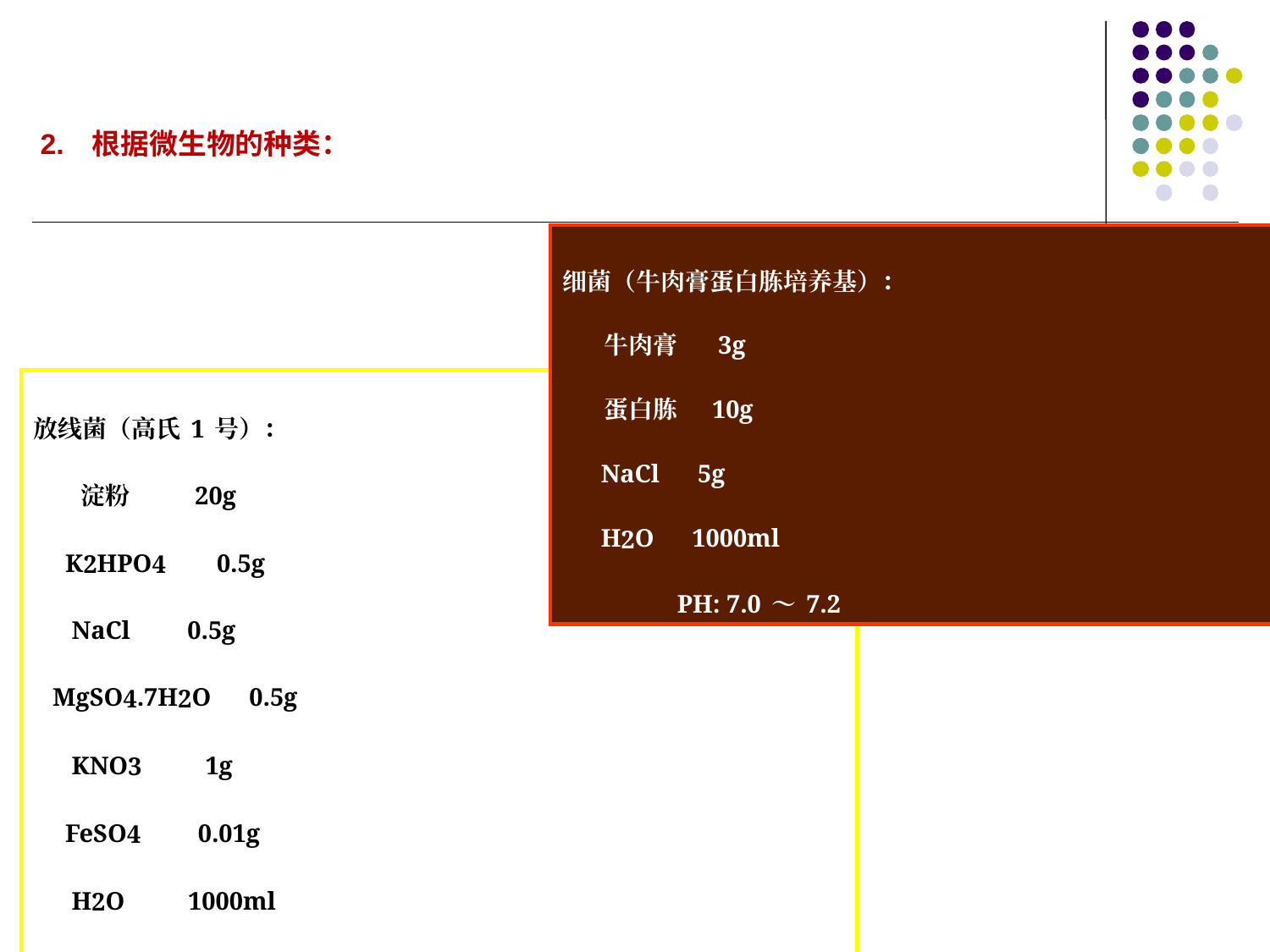

2.  根据微生物的种类：
细菌（牛肉膏蛋白胨培养基）：
     牛肉膏     3g
     蛋白胨    10g
      NaCl      5g
      H2O      1000ml
                  PH: 7.0～7.2
放线菌（高氏1号）：
      淀粉         20g
     K2HPO4        0.5g
      NaCl         0.5g
   MgSO4.7H2O      0.5g
      KNO3          1g
     FeSO4         0.01g
      H2O          1000ml
                                                     PH: 7.0～7.2